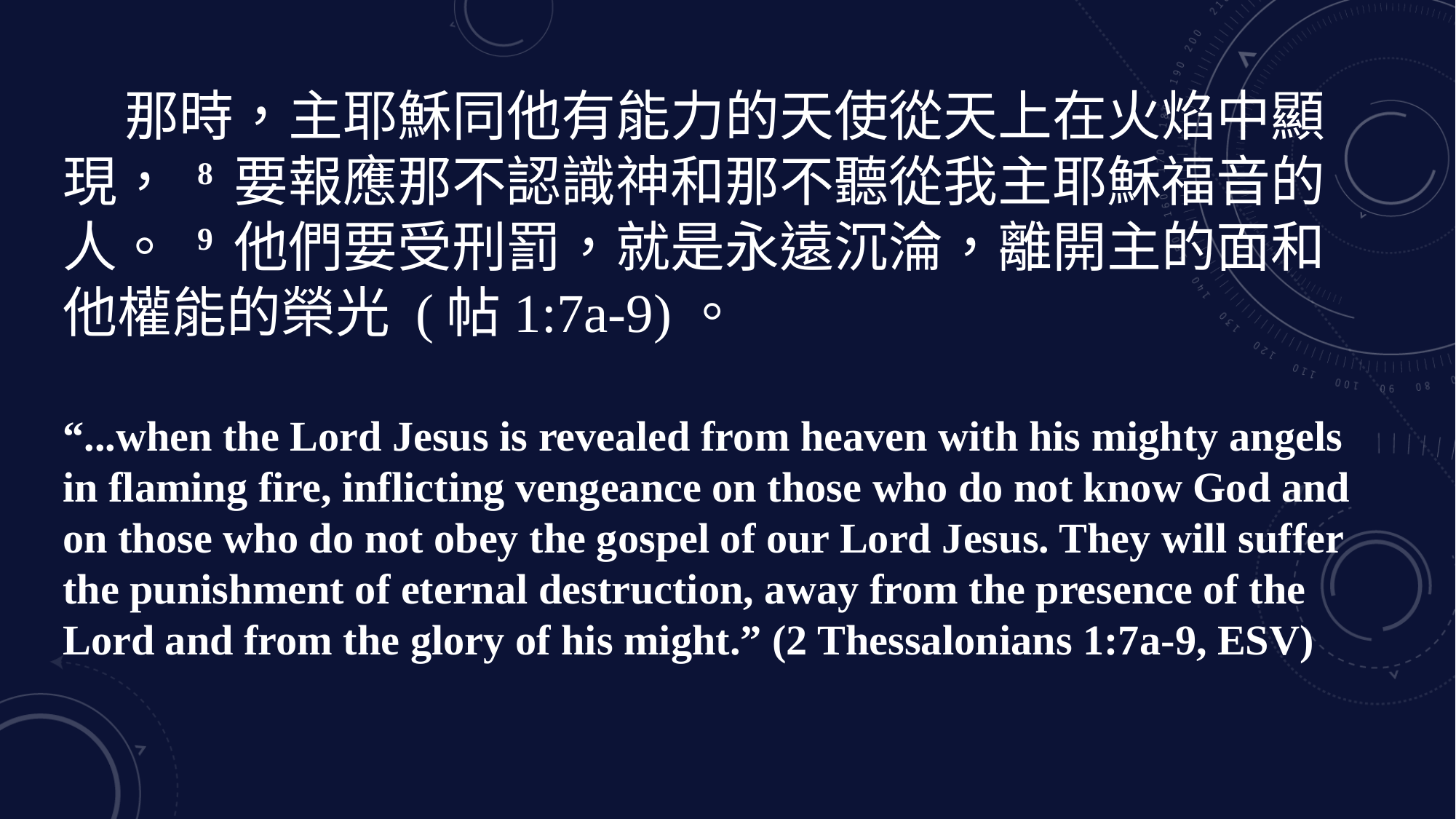

那時，主耶穌同他有能力的天使從天上在火焰中顯現， 8 要報應那不認識神和那不聽從我主耶穌福音的人。 9 他們要受刑罰，就是永遠沉淪，離開主的面和他權能的榮光 (帖1:7a-9)。

“...when the Lord Jesus is revealed from heaven with his mighty angels in flaming fire, inflicting vengeance on those who do not know God and on those who do not obey the gospel of our Lord Jesus. They will suffer the punishment of eternal destruction, away from the presence of the Lord and from the glory of his might.” (2 Thessalonians 1:7a-9, ESV)